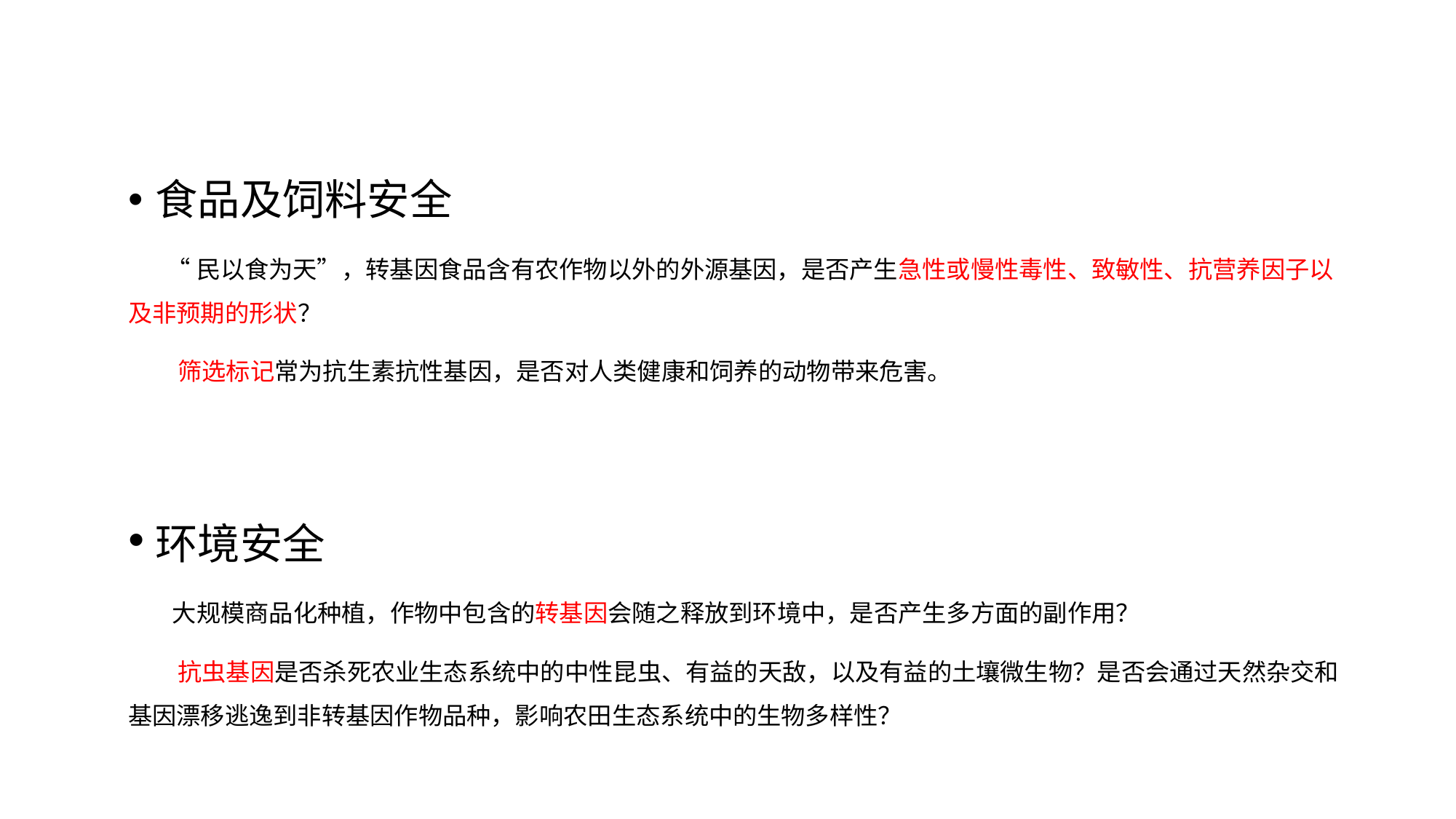

食品及饲料安全
       “民以食为天”，转基因食品含有农作物以外的外源基因，是否产生急性或慢性毒性、致敏性、抗营养因子以及非预期的形状？
        筛选标记常为抗生素抗性基因，是否对人类健康和饲养的动物带来危害。

环境安全
       大规模商品化种植，作物中包含的转基因会随之释放到环境中，是否产生多方面的副作用？
        抗虫基因是否杀死农业生态系统中的中性昆虫、有益的天敌，以及有益的土壤微生物？是否会通过天然杂交和基因漂移逃逸到非转基因作物品种，影响农田生态系统中的生物多样性？